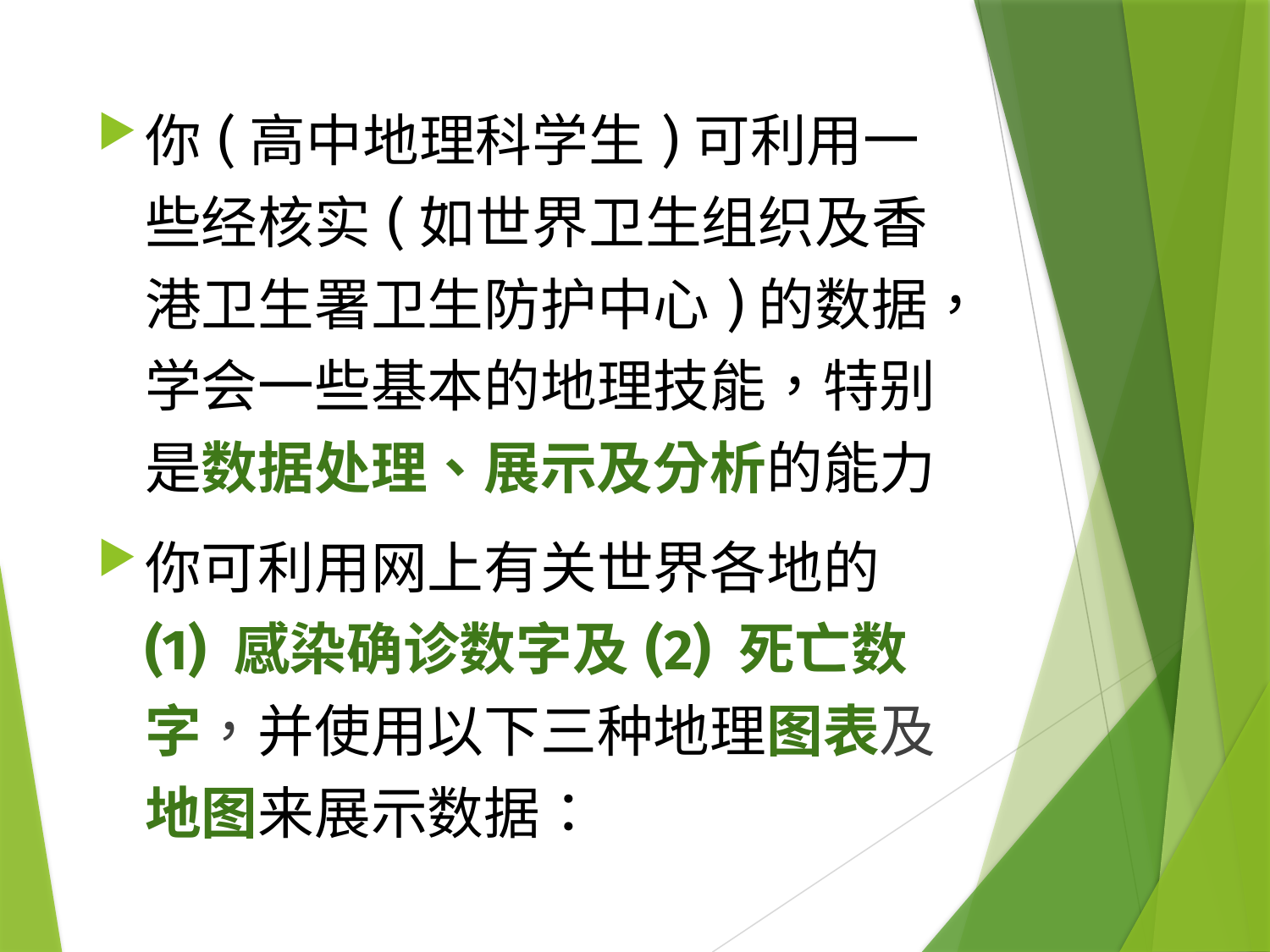

你(高中地理科学生)可利用一些经核实(如世界卫生组织及香港卫生署卫生防护中心)的数据，学会一些基本的地理技能，特别是数据处理、展示及分析的能力
你可利用网上有关世界各地的(1) 感染确诊数字及(2) 死亡数字，并使用以下三种地理图表及地图来展示数据：